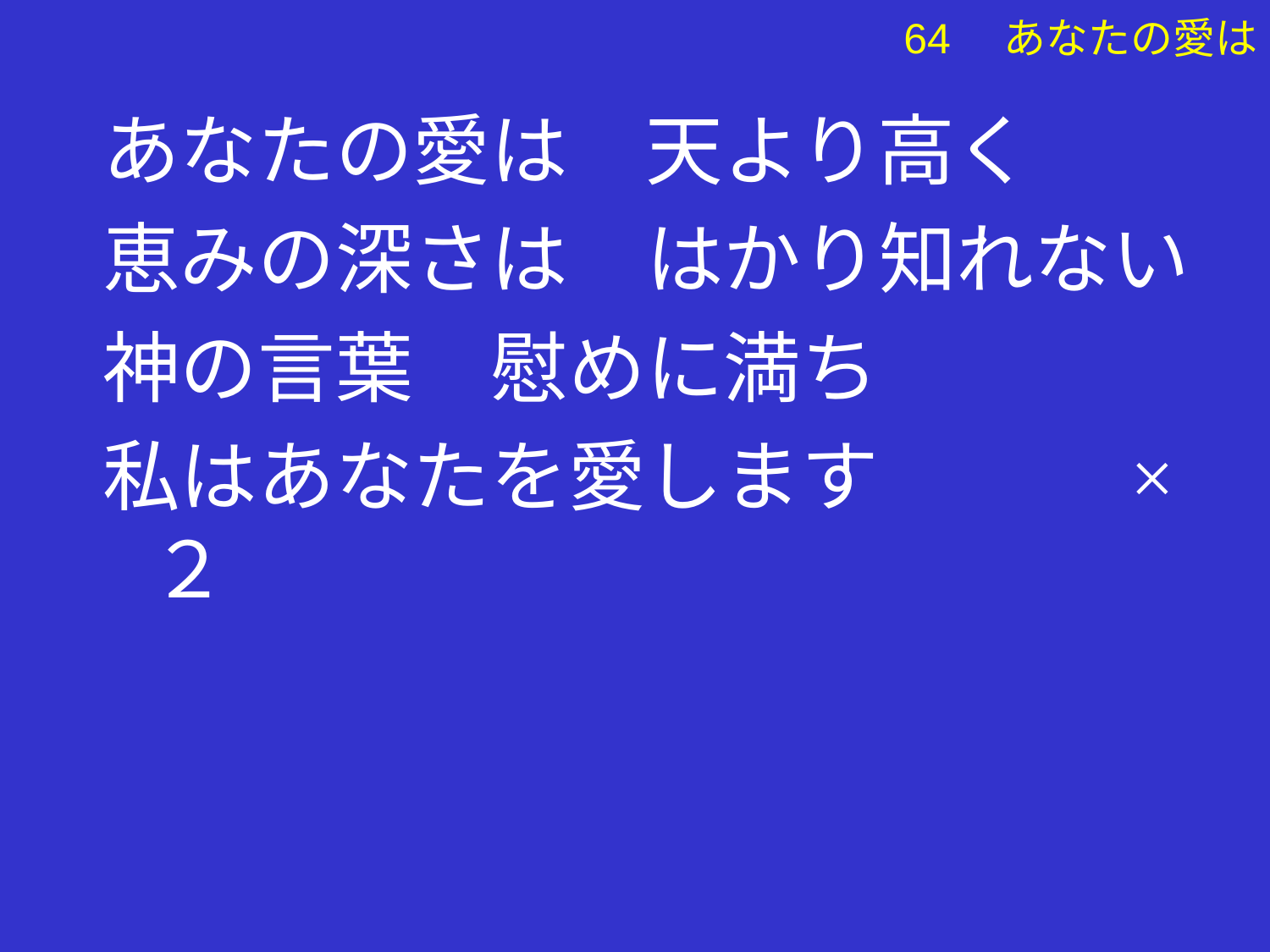

あなたの愛は　天より高く
恵みの深さは　はかり知れない
神の言葉　慰めに満ち
私はあなたを愛します　　　×２

# 64　あなたの愛は